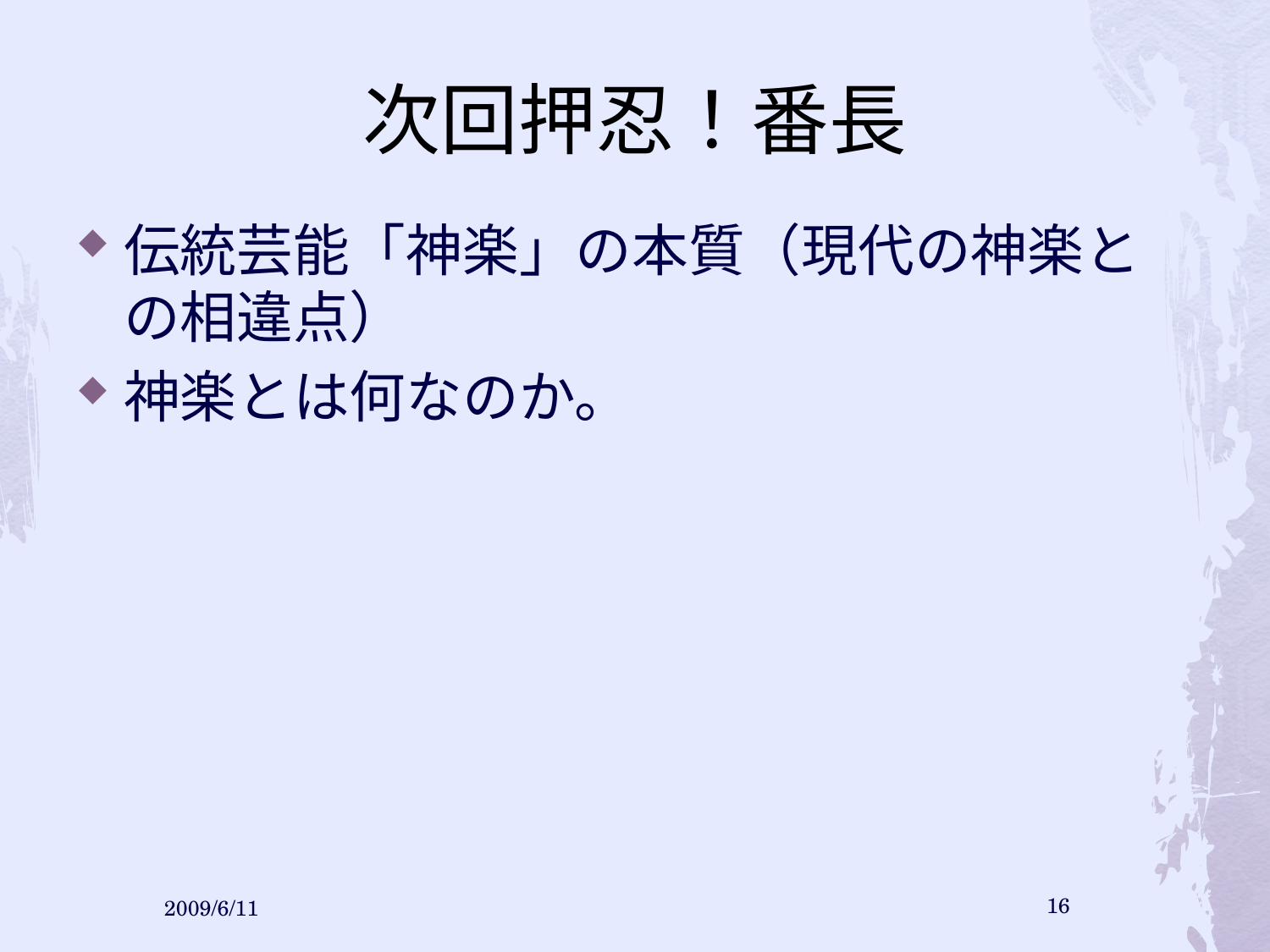

# 次回押忍！番長
伝統芸能「神楽」の本質（現代の神楽との相違点）
神楽とは何なのか。
2009/6/11
16